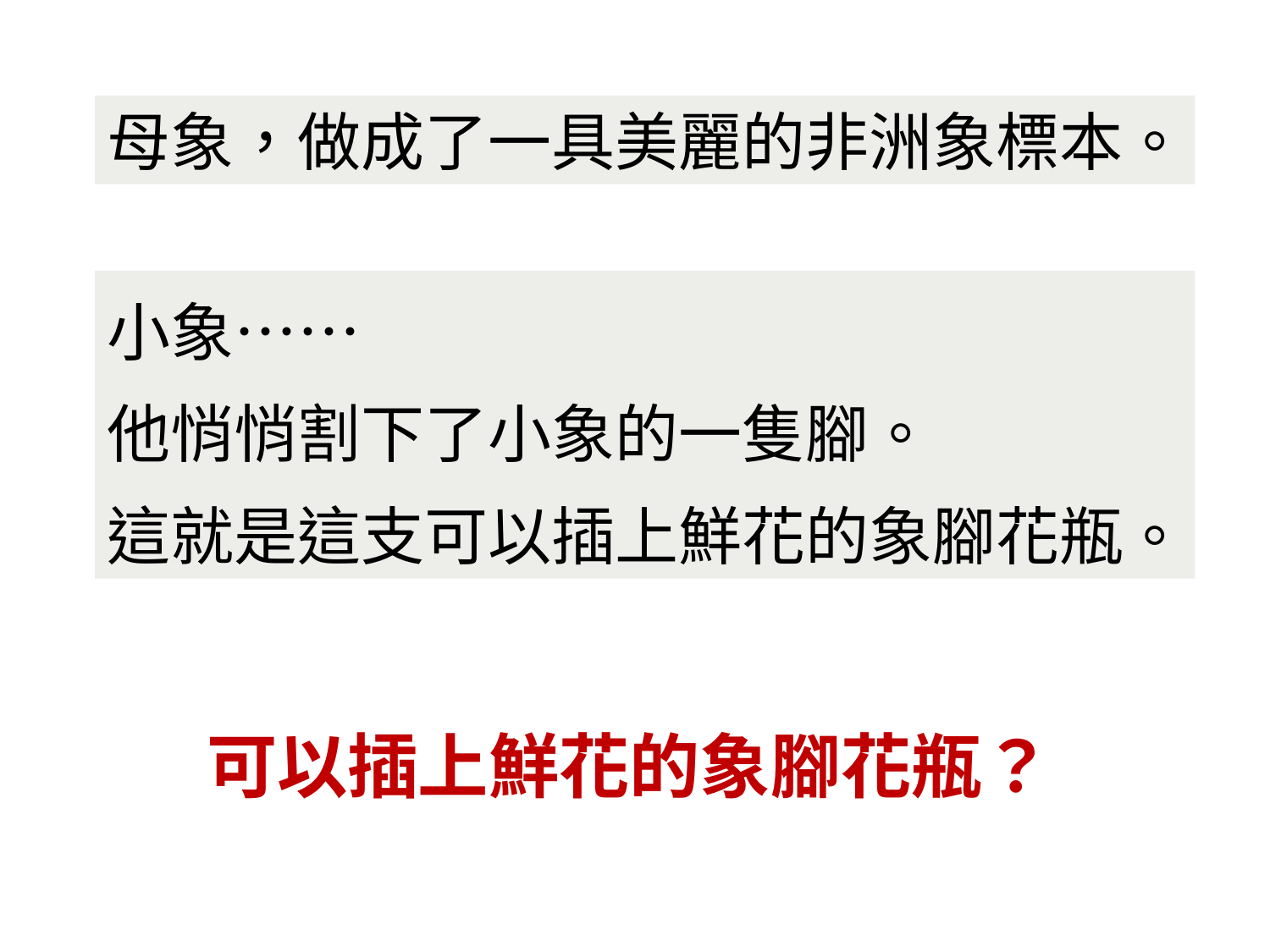

母象，做成了一具美麗的非洲象標本。
小象……
他悄悄割下了小象的一隻腳。
這就是這支可以插上鮮花的象腳花瓶。
可以插上鮮花的象腳花瓶？